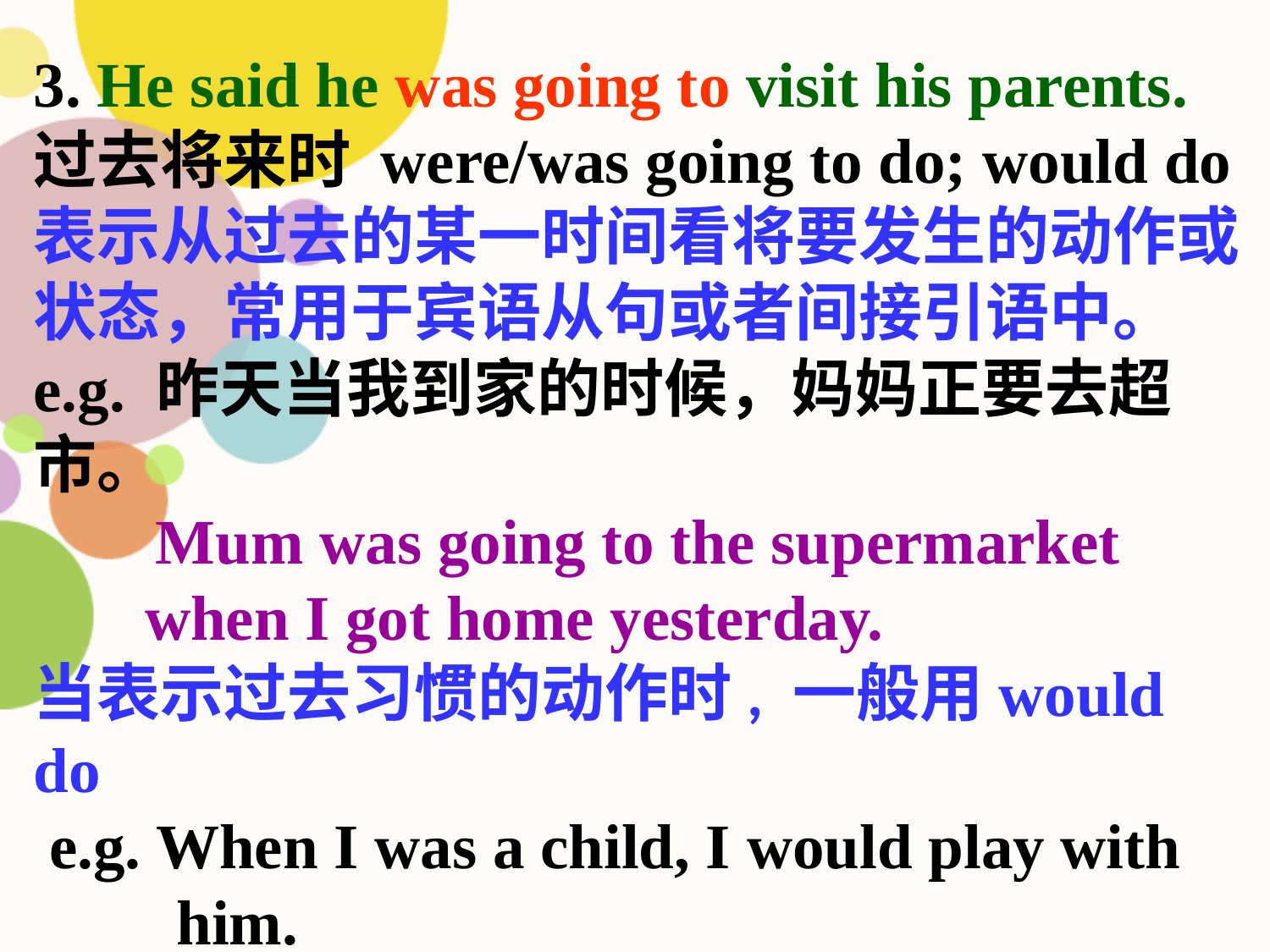

3. He said he was going to visit his parents.
过去将来时 were/was going to do; would do
表示从过去的某一时间看将要发生的动作或状态，常用于宾语从句或者间接引语中。
e.g. 昨天当我到家的时候，妈妈正要去超市。
　   Mum was going to the supermarket
       when I got home yesterday.
当表示过去习惯的动作时, 一般用would do
 e.g. When I was a child, I would play with
         him.